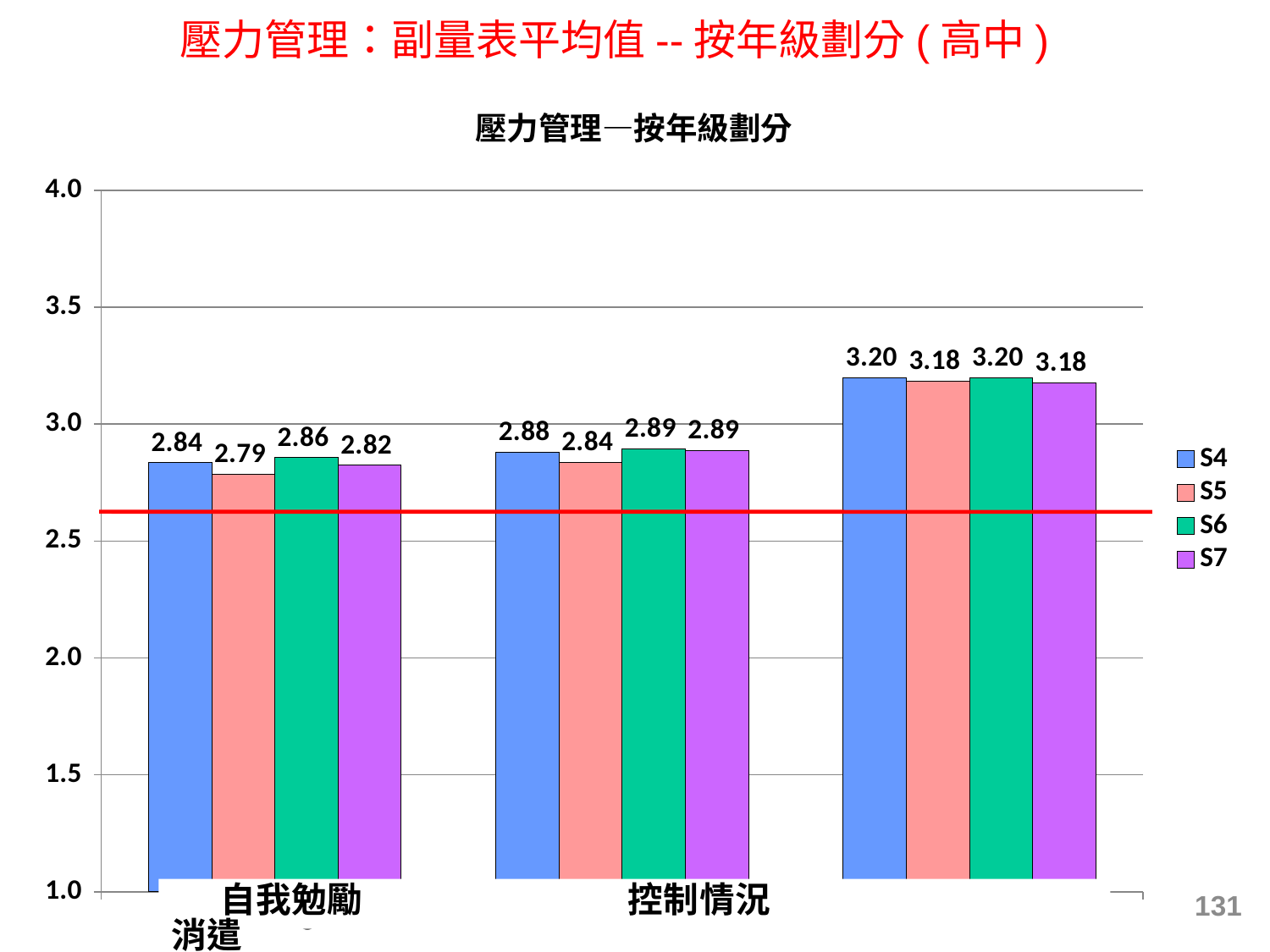

壓力管理：副量表平均值--按年級劃分(高中)

### Chart: 壓力管理—按年級劃分

| Category | S4 | S5 | S6 | S7 |
|---|---|---|---|---|
| Self Encouragement | 2.8352086743043823 | 2.787120905782499 | 2.856410256410253 | 2.823501461988309 |
| Situation control | 2.880639661756687 | 2.837798462161065 | 2.8947567389875086 | 2.8868421052631015 |
| Recreation | 3.198160261651703 | 3.183508559105001 | 3.198044049967127 | 3.1769188596491187 |
131